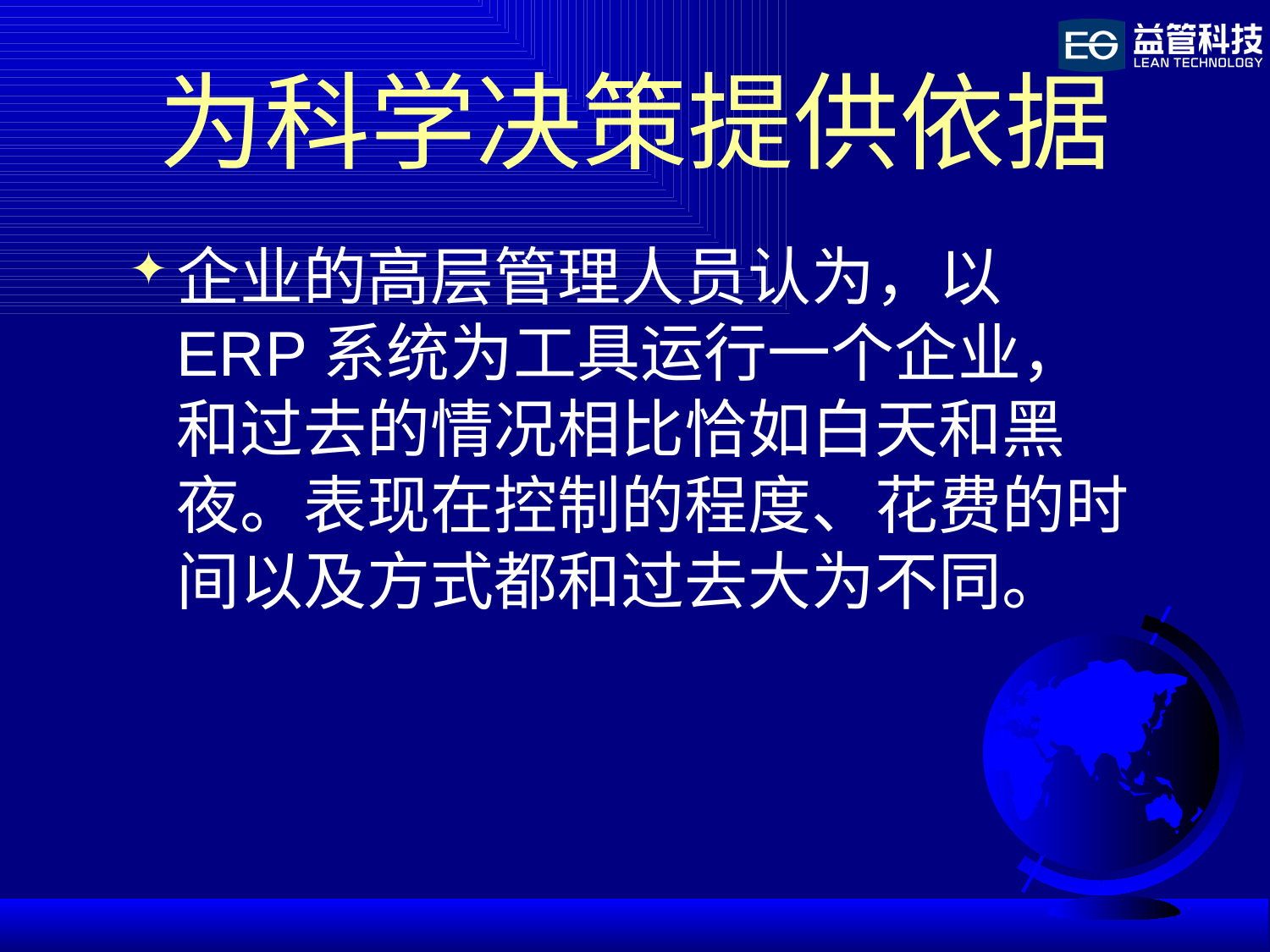

# 为科学决策提供依据
企业的高层管理人员认为，以ERP系统为工具运行一个企业，和过去的情况相比恰如白天和黑夜。表现在控制的程度、花费的时间以及方式都和过去大为不同。

27